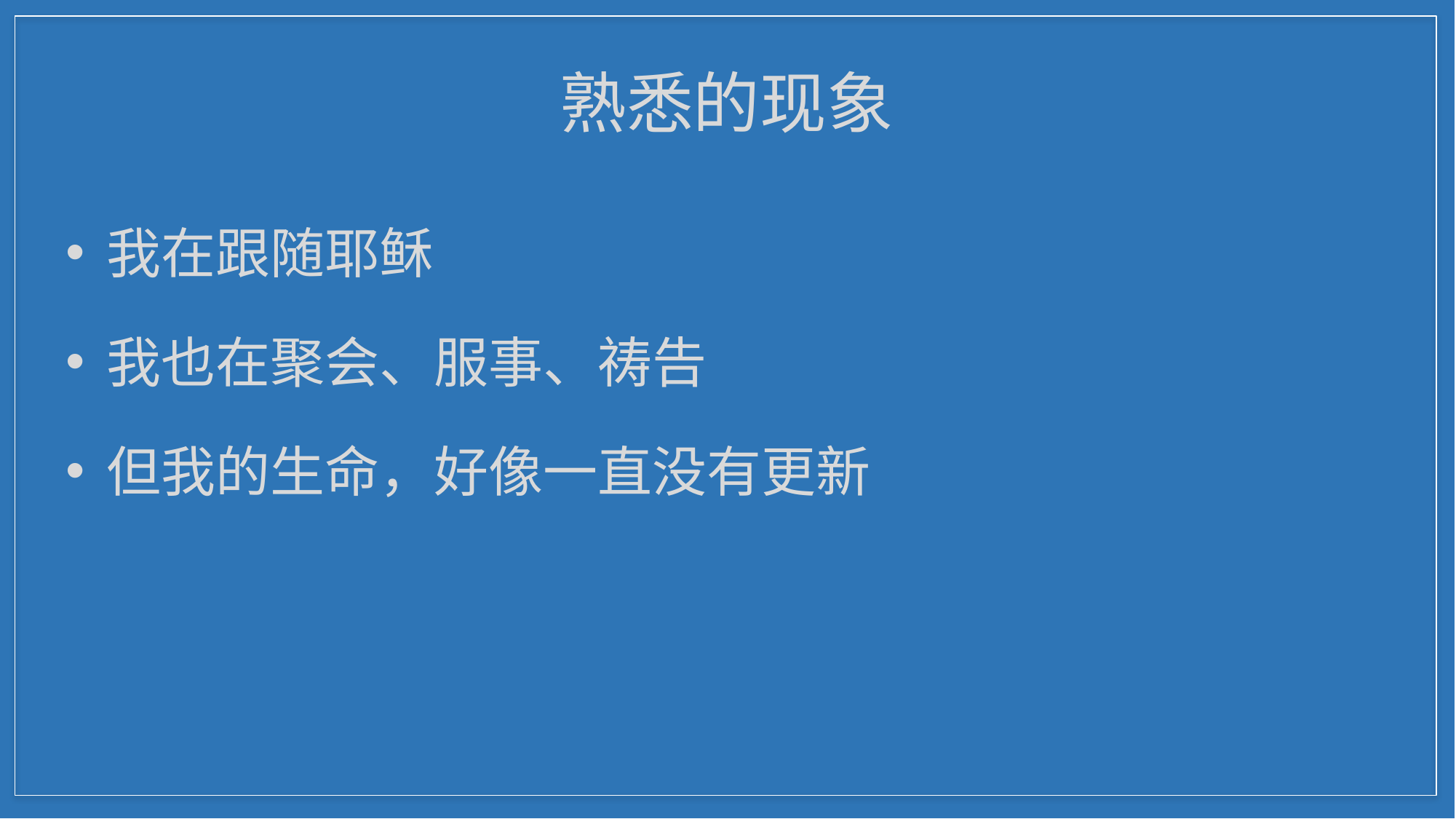

# 熟悉的现象
我在跟随耶稣
我也在聚会、服事、祷告
但我的生命，好像一直没有更新